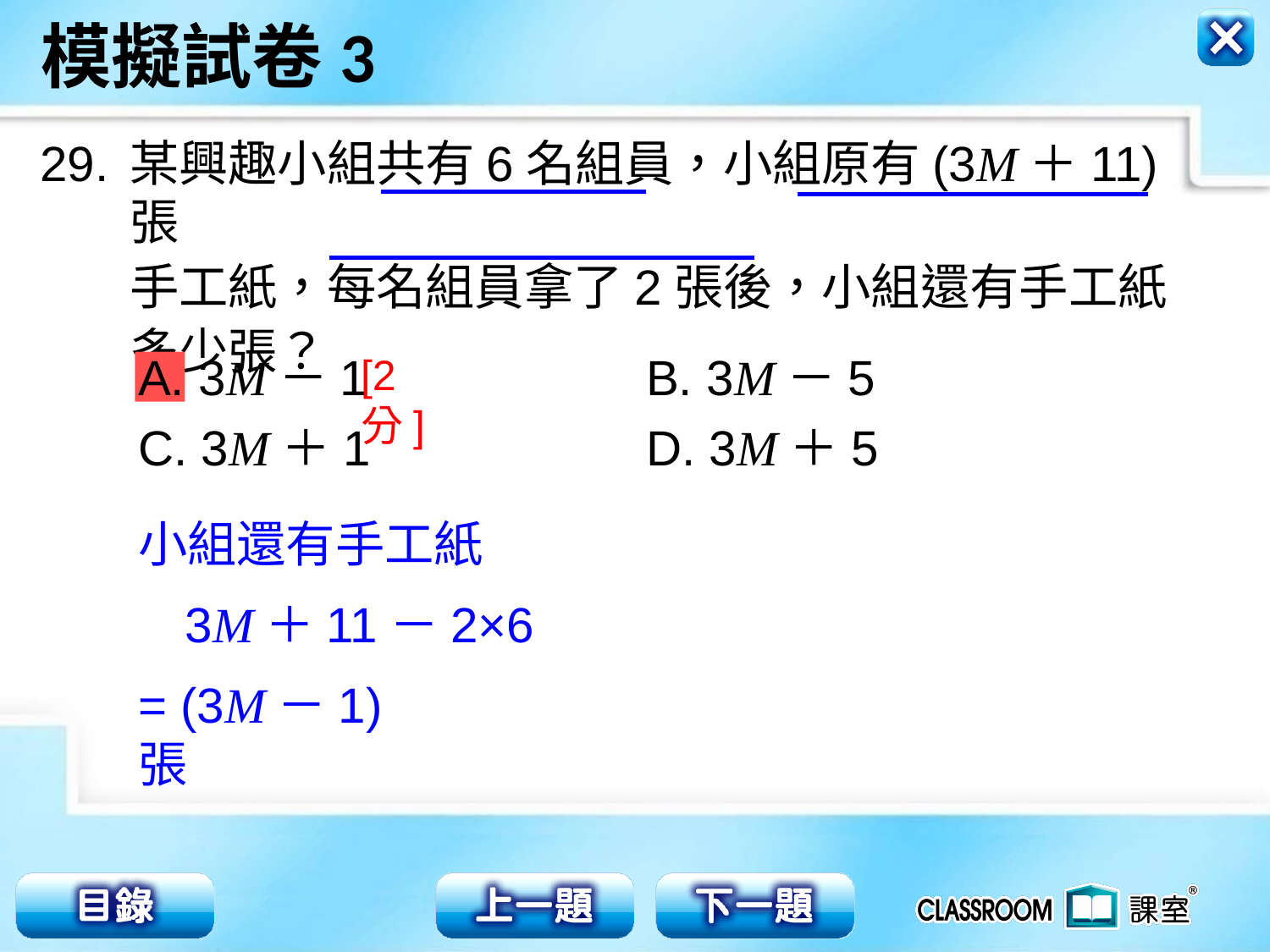

29.
某興趣小組共有6名組員，小組原有(3M＋11)張
手工紙，每名組員拿了2張後，小組還有手工紙
多少張？
A. 3M－1			B. 3M－5
C. 3M＋1			D. 3M＋5
[2分]

小組還有手工紙
3M＋11－2×6
= (3M－1)張